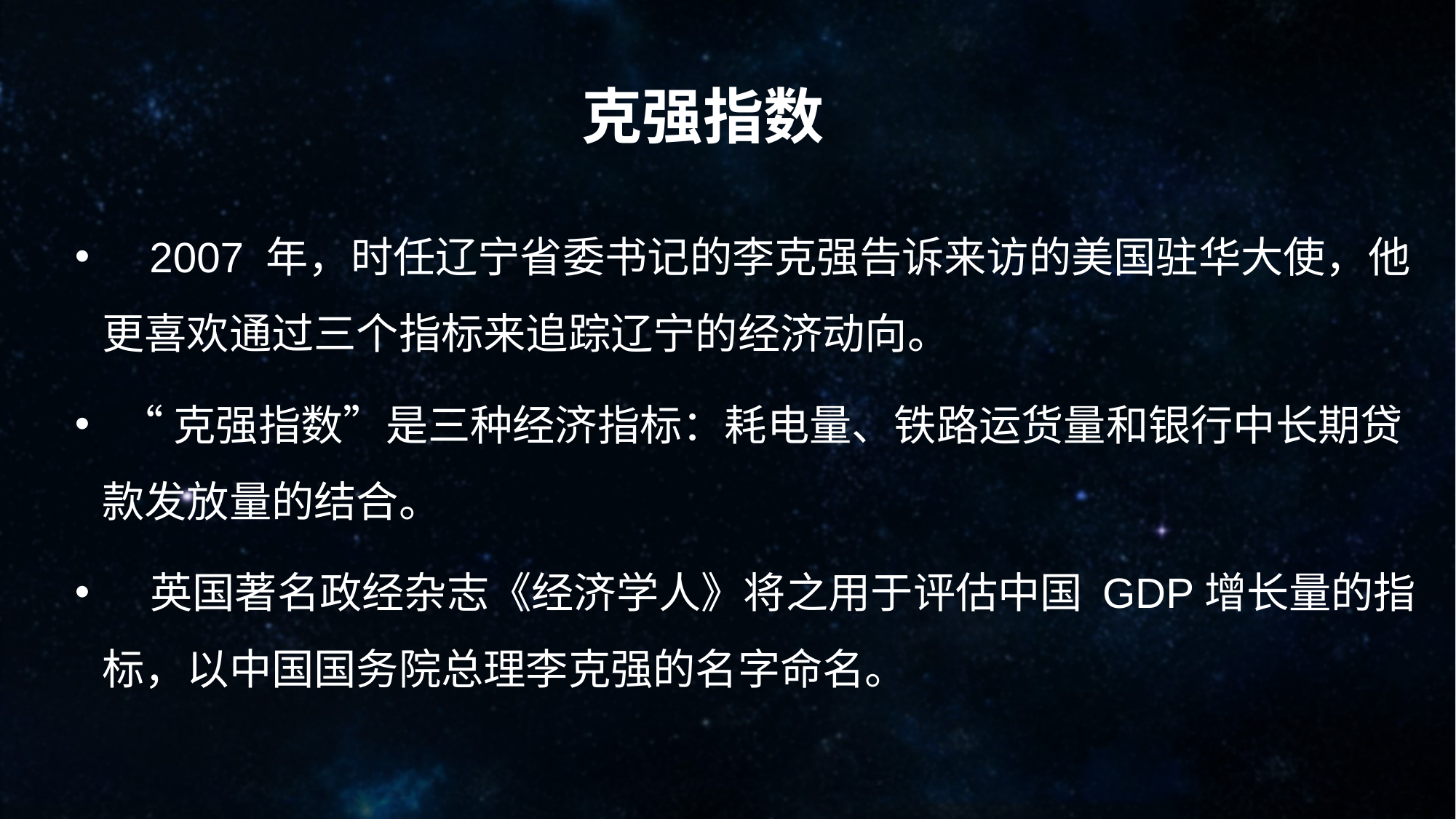

# 克强指数

    2007 年，时任辽宁省委书记的李克强告诉来访的美国驻华大使，他更喜欢通过三个指标来追踪辽宁的经济动向。
  “克强指数”是三种经济指标：耗电量、铁路运货量和银行中长期贷款发放量的结合。
    英国著名政经杂志《经济学人》将之用于评估中国 GDP增长量的指标，以中国国务院总理李克强的名字命名。